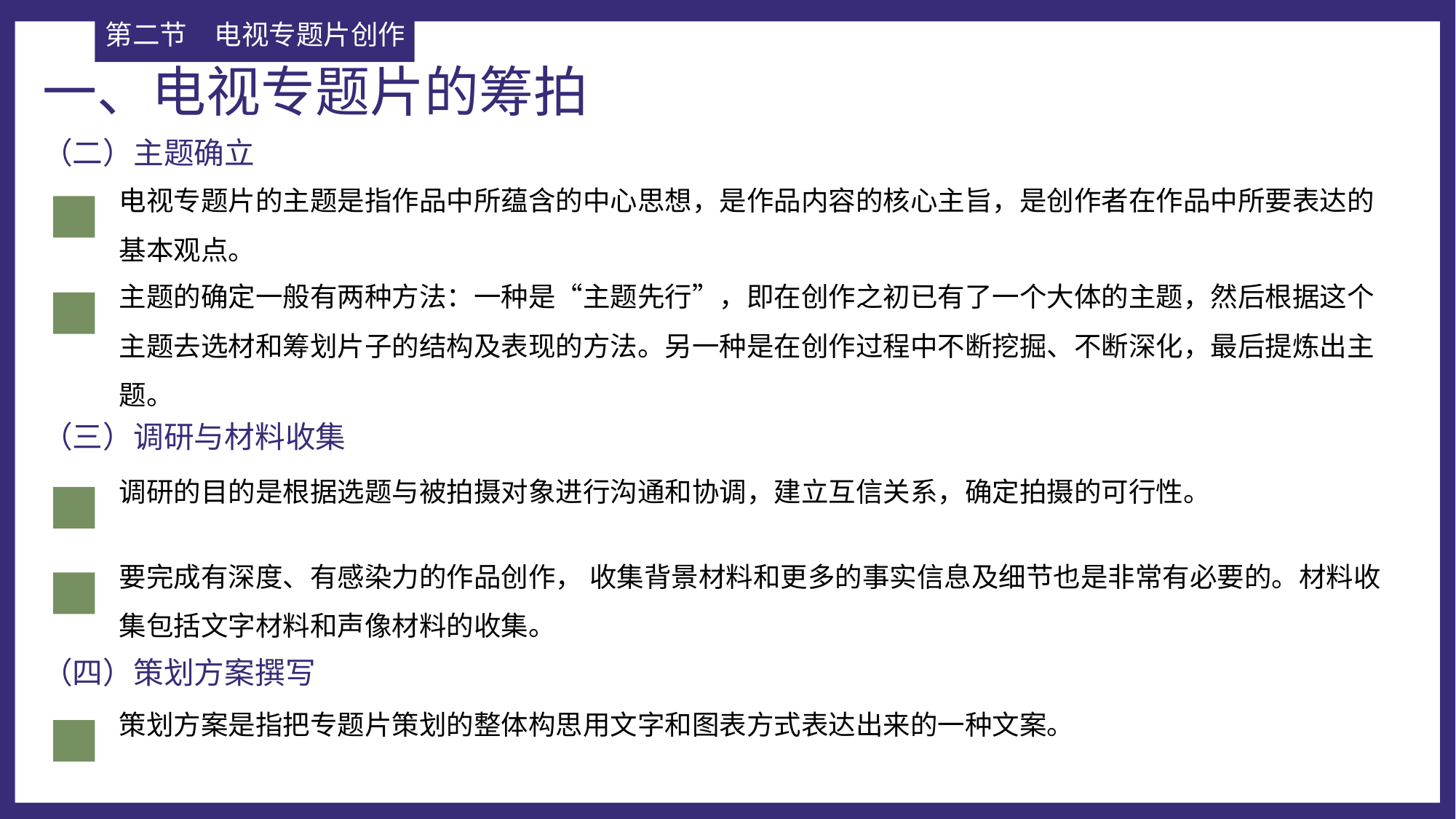

第二节	电视专题片创作
一、电视专题片的筹拍
（二）主题确立
电视专题片的主题是指作品中所蕴含的中心思想，是作品内容的核心主旨，是创作者在作品中所要表达的基本观点。

主题的确定一般有两种方法：一种是“主题先行”，即在创作之初已有了一个大体的主题，然后根据这个主题去选材和筹划片子的结构及表现的方法。另一种是在创作过程中不断挖掘、不断深化，最后提炼出主题。

（三）调研与材料收集
调研的目的是根据选题与被拍摄对象进行沟通和协调，建立互信关系，确定拍摄的可行性。

要完成有深度、有感染力的作品创作， 收集背景材料和更多的事实信息及细节也是非常有必要的。材料收集包括文字材料和声像材料的收集。

（四）策划方案撰写
策划方案是指把专题片策划的整体构思用文字和图表方式表达出来的一种文案。